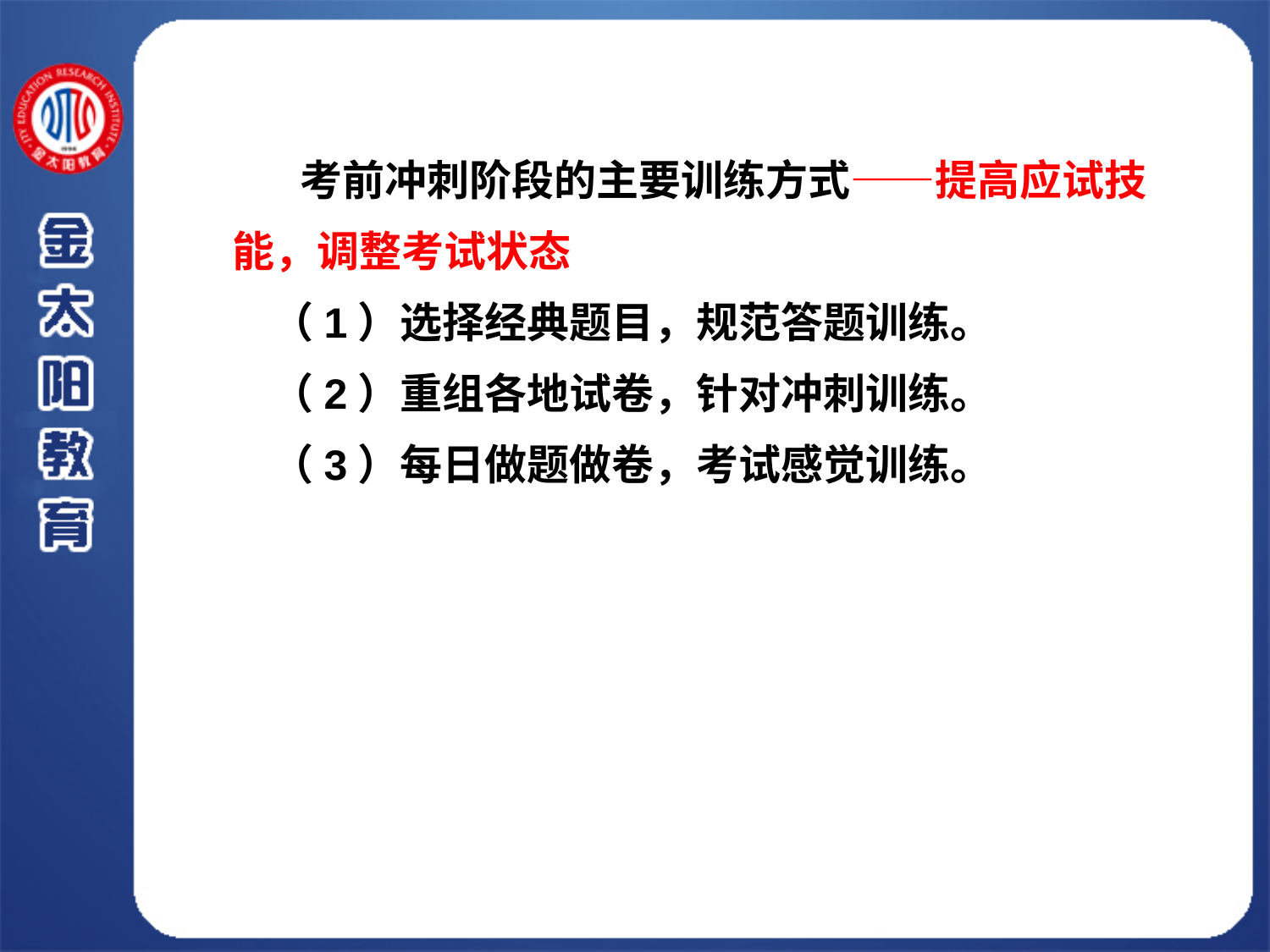

考前冲刺阶段的主要训练方式——提高应试技能，调整考试状态
   （1）选择经典题目，规范答题训练。
   （2）重组各地试卷，针对冲刺训练。
   （3）每日做题做卷，考试感觉训练。